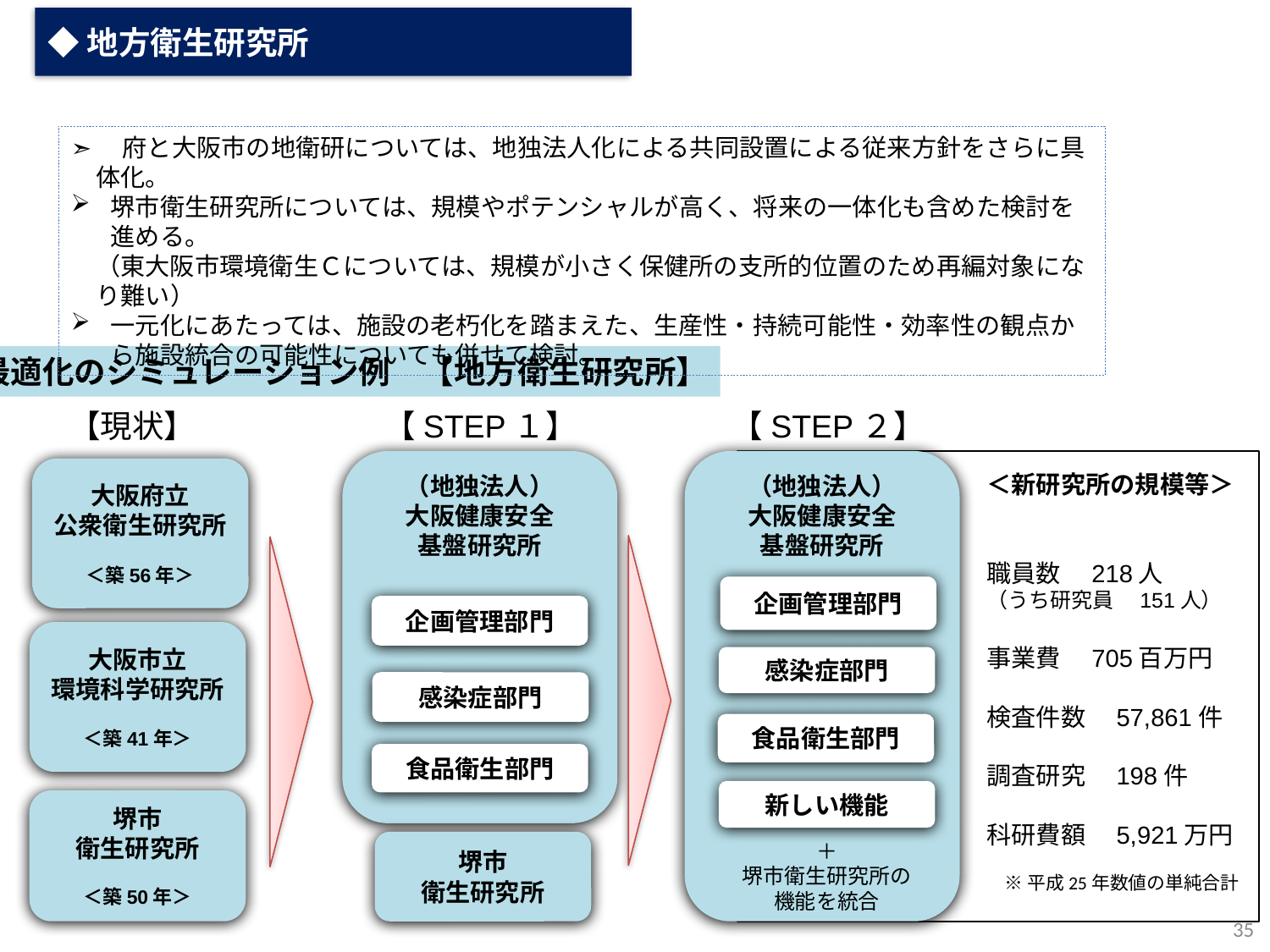

◆地方衛生研究所
➣　府と大阪市の地衛研については、地独法人化による共同設置による従来方針をさらに具体化。
堺市衛生研究所については、規模やポテンシャルが高く、将来の一体化も含めた検討を進める。
　（東大阪市環境衛生Ｃについては、規模が小さく保健所の支所的位置のため再編対象になり難い）
一元化にあたっては、施設の老朽化を踏まえた、生産性・持続可能性・効率性の観点から施設統合の可能性についても併せて検討。
最適化のシミュレーション例　【地方衛生研究所】
【現状】
【STEP１】
【STEP２】
（地独法人）
大阪健康安全
基盤研究所

（地独法人）
大阪健康安全
基盤研究所
大阪府立
公衆衛生研究所

＜築56年＞
＜新研究所の規模等＞

職員数　218人
（うち研究員　151人）

事業費　705百万円

検査件数　57,861件

調査研究　198件

科研費額　5,921万円
企画管理部門
企画管理部門
大阪市立
環境科学研究所

＜築41年＞
感染症部門
感染症部門

食品衛生部門
食品衛生部門
新しい機能
堺市
衛生研究所

＜築50年＞
堺市
衛生研究所
＋
堺市衛生研究所の
機能を統合
※平成25年数値の単純合計
35